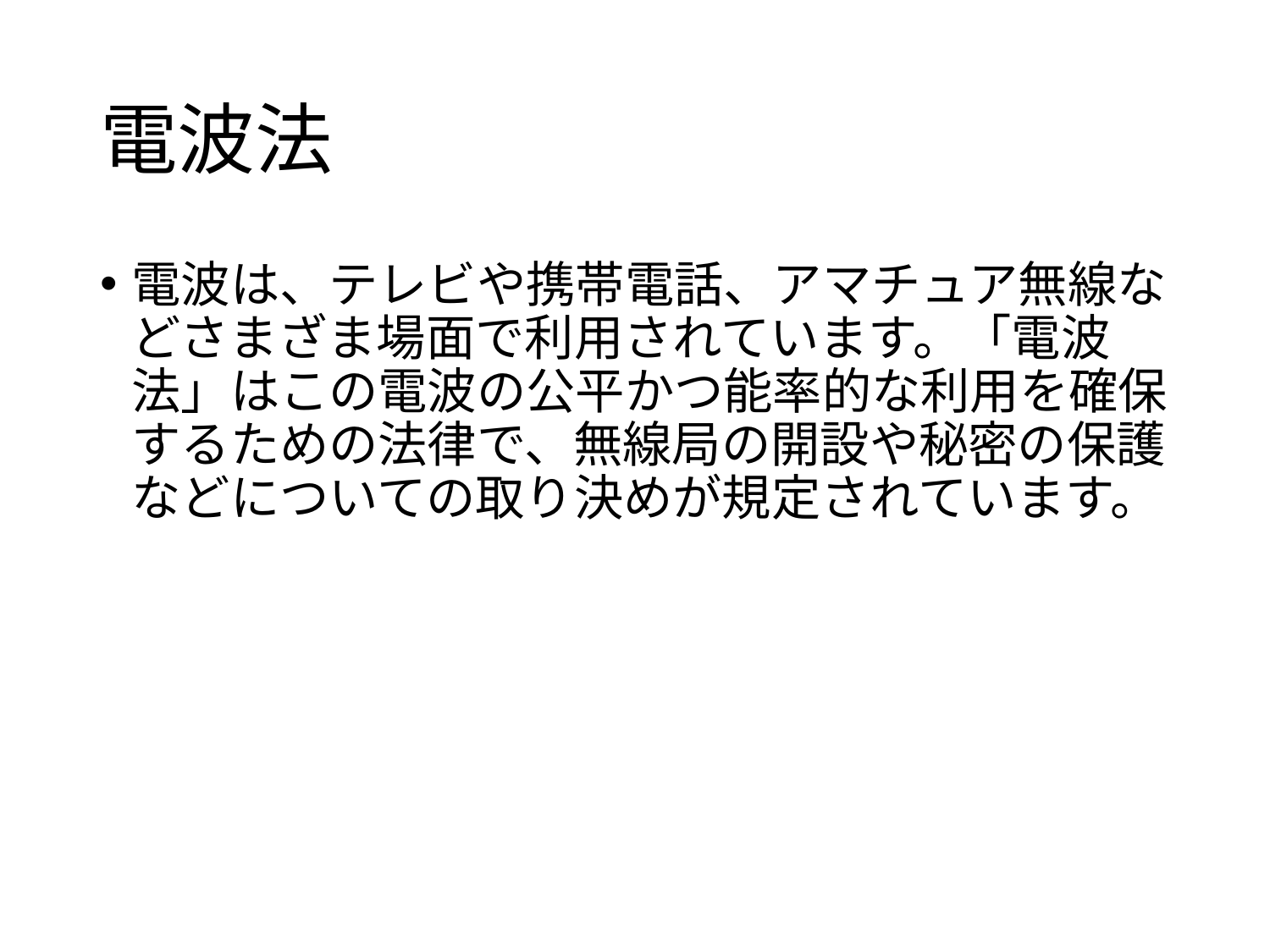

# 電波法
電波は、テレビや携帯電話、アマチュア無線などさまざま場面で利用されています。「電波法」はこの電波の公平かつ能率的な利用を確保するための法律で、無線局の開設や秘密の保護などについての取り決めが規定されています。